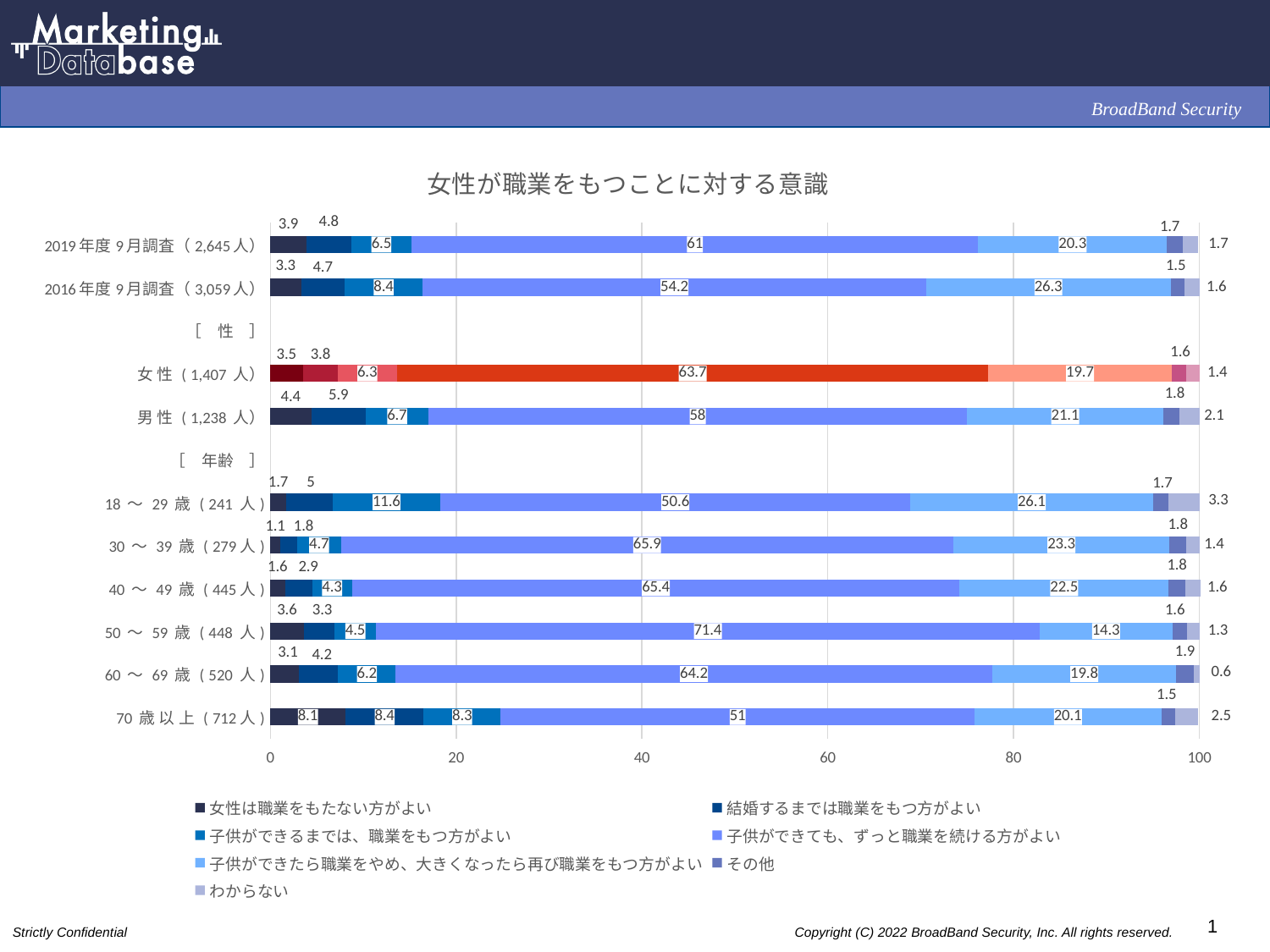

### Chart: 女性が職業をもつことに対する意識

| Category | 女性は職業をもたない方がよい | 結婚するまでは職業をもつ方がよい | 子供ができるまでは、職業をもつ方がよい | 子供ができても、ずっと職業を続ける方がよい | 子供ができたら職業をやめ、大きくなったら再び職業をもつ方がよい | その他 | わからない |
|---|---|---|---|---|---|---|---|
| 2019年度9月調査（2,645人） | 3.9 | 4.8 | 6.5 | 61.0 | 20.3 | 1.7 | 1.7 |
| 2016年度9月調査（3,059人） | 3.3 | 4.7 | 8.4 | 54.2 | 26.3 | 1.5 | 1.6 |
| ［　性　］ | None | None | None | None | None | None | None |
| 女 性 ( 1,407 人） | 3.5 | 3.8 | 6.3 | 63.7 | 19.7 | 1.6 | 1.4 |
| 男 性 ( 1,238 人） | 4.4 | 5.9 | 6.7 | 58.0 | 21.1 | 1.8 | 2.1 |
| ［　年齢　］ | None | None | None | None | None | None | None |
| 18 ～ 29 歳 ( 241 人) | 1.7 | 5.0 | 11.6 | 50.6 | 26.1 | 1.7 | 3.3 |
| 30 ～ 39 歳 ( 279人) | 1.1 | 1.8 | 4.7 | 65.9 | 23.3 | 1.8 | 1.4 |
| 40 ～ 49 歳 ( 445人) | 1.6 | 2.9 | 4.3 | 65.4 | 22.5 | 1.8 | 1.6 |
| 50 ～ 59 歳 ( 448 人) | 3.6 | 3.3 | 4.5 | 71.4 | 14.3 | 1.6 | 1.3 |
| 60 ～ 69 歳 ( 520 人) | 3.1 | 4.2 | 6.2 | 64.2 | 19.8 | 1.9 | 0.6 |
| 70 歳 以 上 ( 712人) | 8.1 | 8.4 | 8.3 | 51.0 | 20.1 | 1.5 | 2.5 |